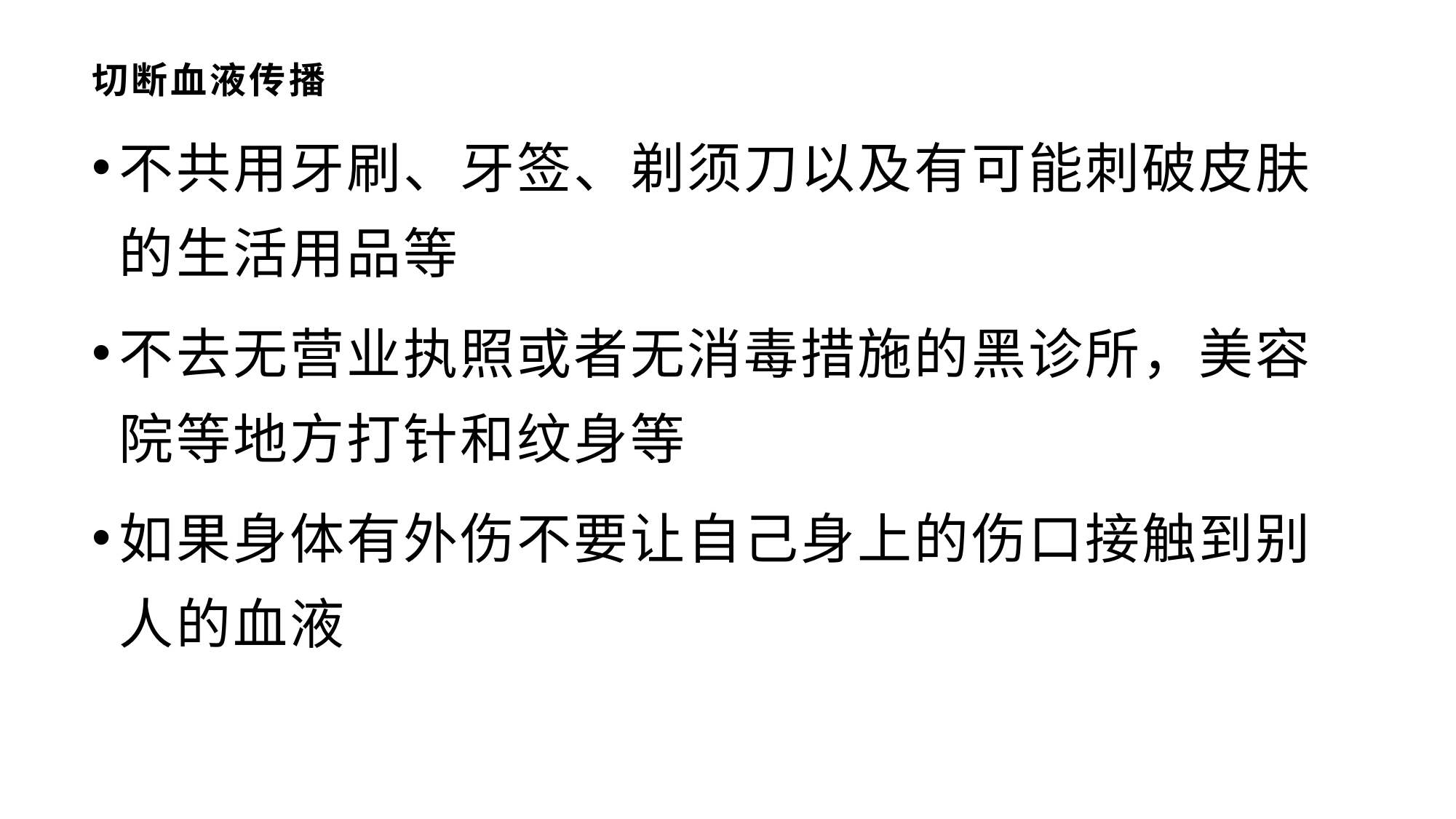

# 切断血液传播
不共用牙刷、牙签、剃须刀以及有可能刺破皮肤的生活用品等
不去无营业执照或者无消毒措施的黑诊所，美容院等地方打针和纹身等
如果身体有外伤不要让自己身上的伤口接触到别人的血液